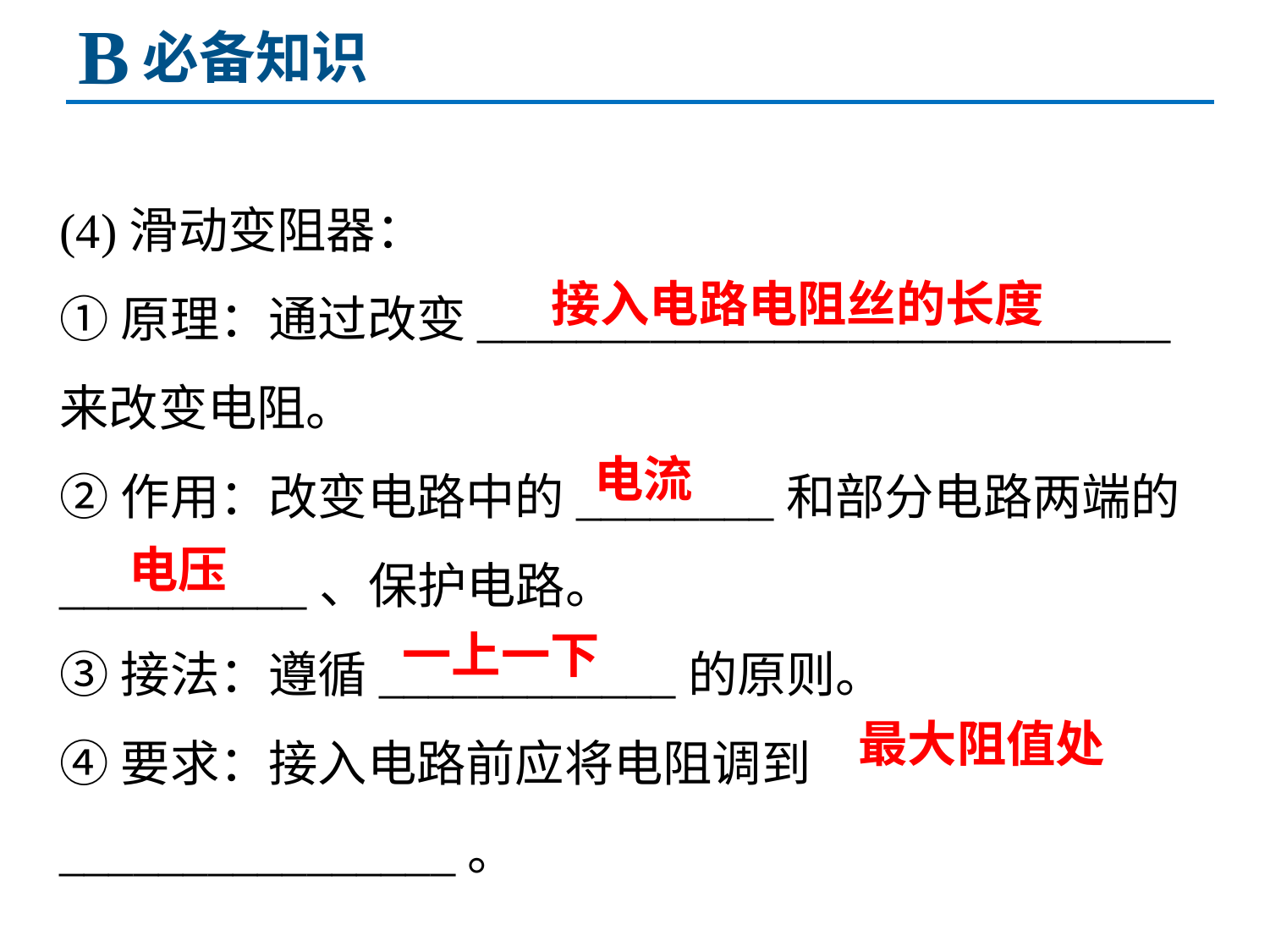

B
必备知识
(4)滑动变阻器：
①原理：通过改变____________________________来改变电阻。
②作用：改变电路中的________和部分电路两端的__________、保护电路。
③接法：遵循____________的原则。
④要求：接入电路前应将电阻调到________________。
接入电路电阻丝的长度
电流
电压
一上一下
最大阻值处